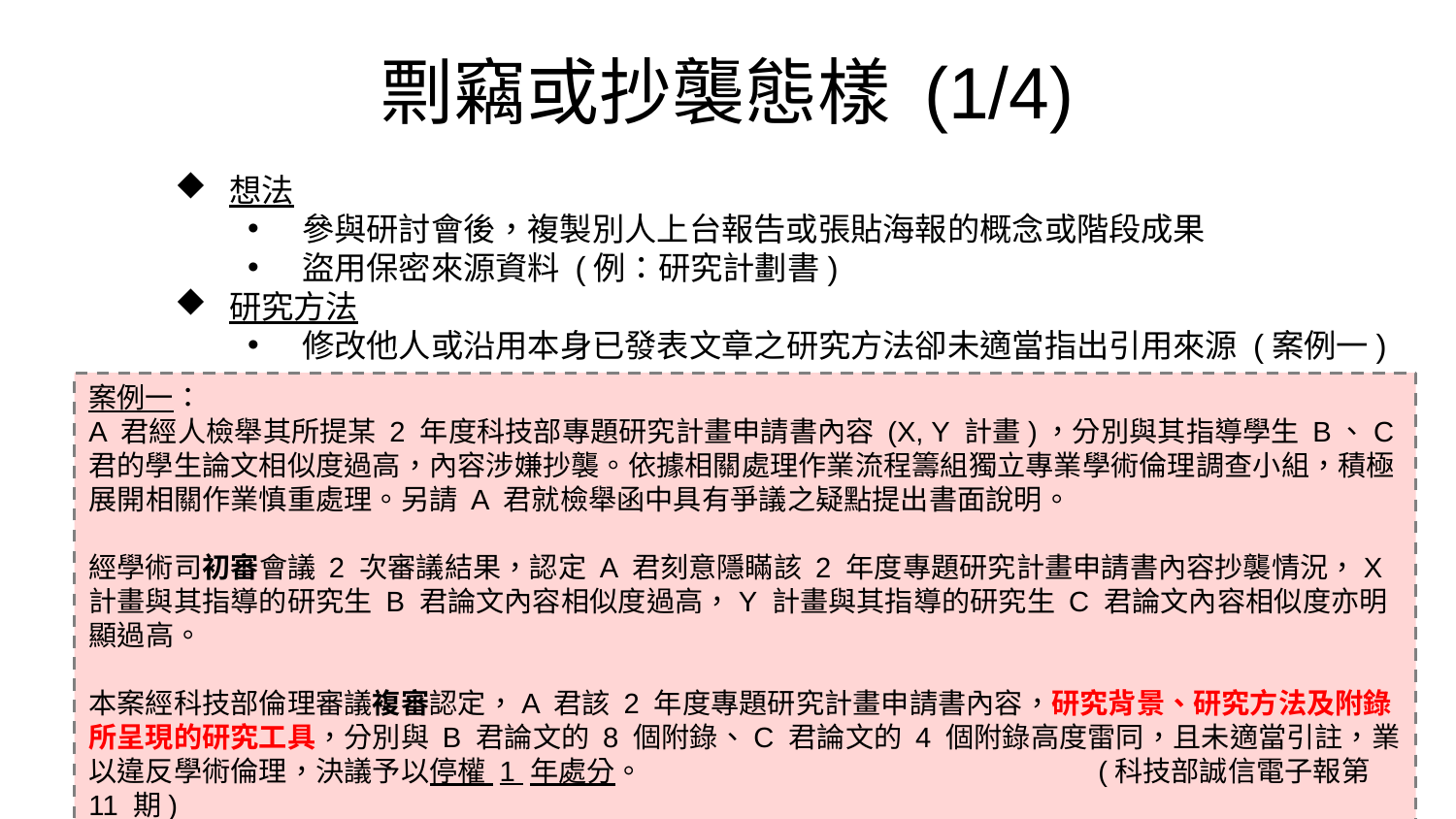

剽竊或抄襲態樣 (1/4)
想法
參與研討會後，複製別人上台報告或張貼海報的概念或階段成果
盜用保密來源資料 (例：研究計劃書)
研究方法
修改他人或沿用本身已發表文章之研究方法卻未適當指出引用來源 (案例一)
案例一：
A 君經人檢舉其所提某 2 年度科技部專題研究計畫申請書內容 (X, Y 計畫)，分別與其指導學生 B、C 君的學生論文相似度過高，內容涉嫌抄襲。依據相關處理作業流程籌組獨立專業學術倫理調查小組，積極展開相關作業慎重處理。另請 A 君就檢舉函中具有爭議之疑點提出書面說明。

經學術司初審會議 2 次審議結果，認定 A 君刻意隱瞞該 2 年度專題研究計畫申請書內容抄襲情況，X 計畫與其指導的研究生 B 君論文內容相似度過高，Y 計畫與其指導的研究生 C 君論文內容相似度亦明顯過高。

本案經科技部倫理審議複審認定，A 君該 2 年度專題研究計畫申請書內容，研究背景、研究方法及附錄所呈現的研究工具，分別與 B 君論文的 8 個附錄、C 君論文的 4 個附錄高度雷同，且未適當引註，業以違反學術倫理，決議予以停權 1 年處分。                                                                       (科技部誠信電子報第 11 期)